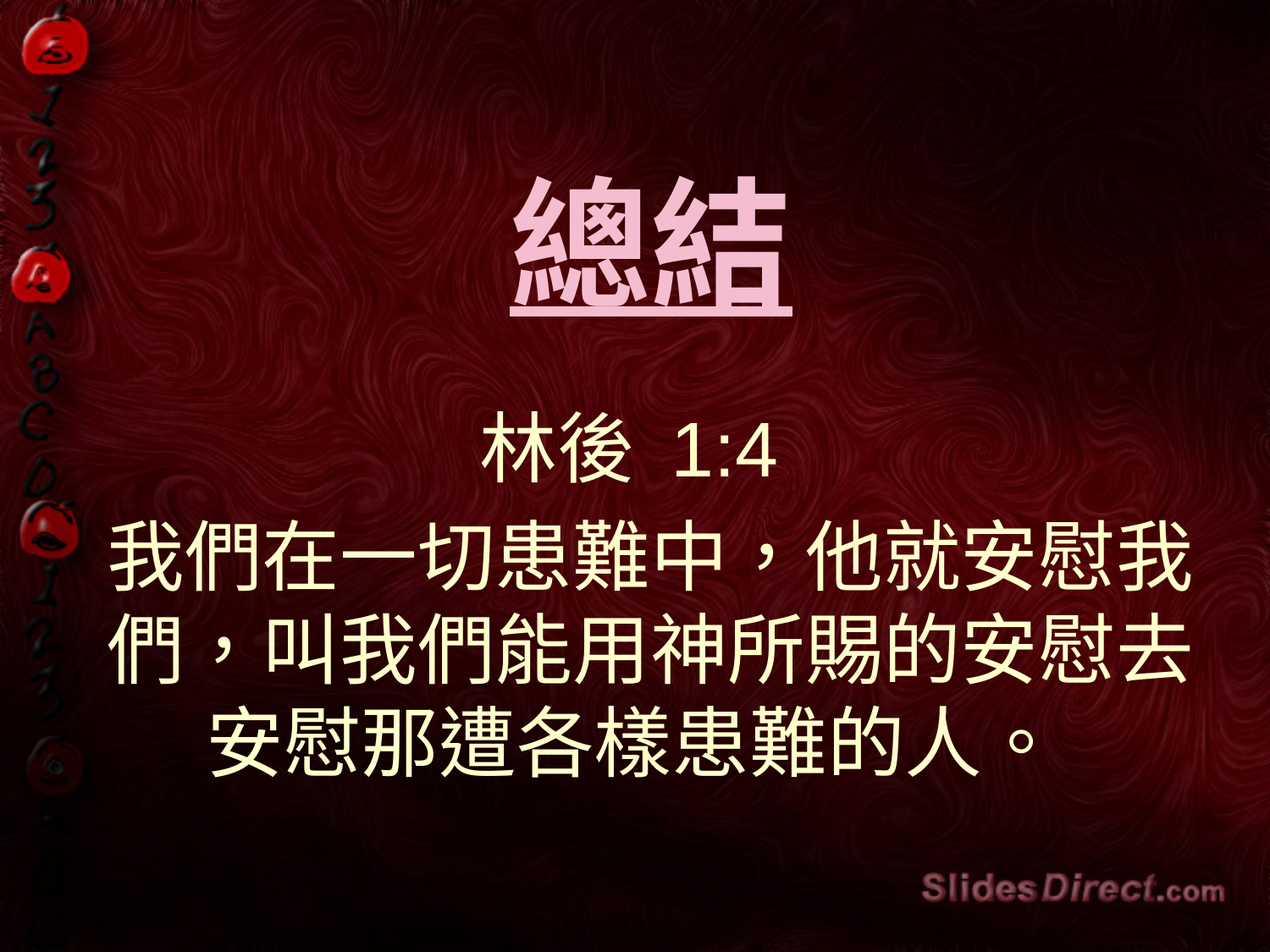

總結

林後 1:4
我們在一切患難中，他就安慰我們，叫我們能用神所賜的安慰去安慰那遭各樣患難的人。